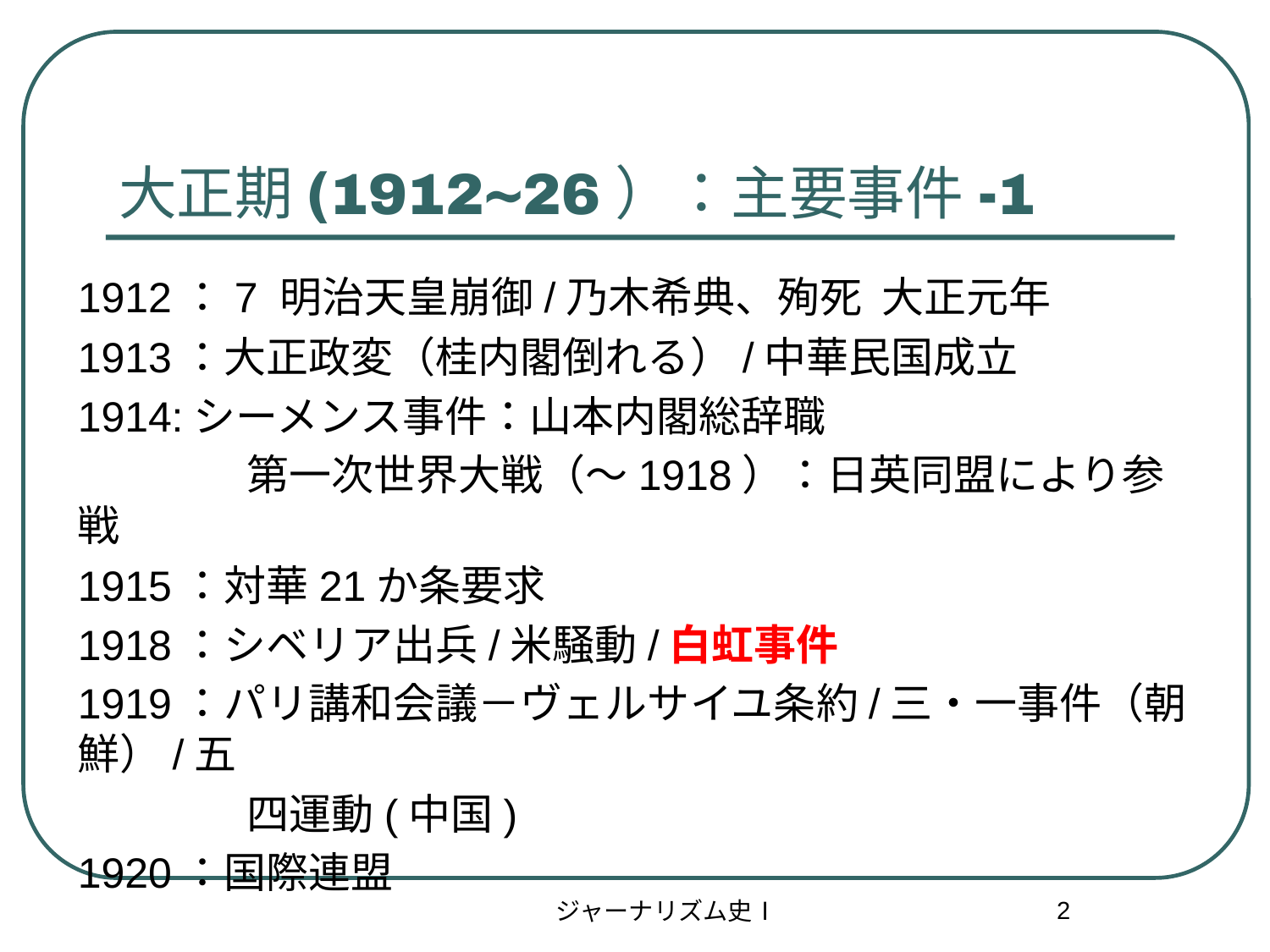

# 大正期(1912~26）：主要事件-1
1912：7 明治天皇崩御/乃木希典、殉死  大正元年
1913：大正政変（桂内閣倒れる）/中華民国成立
1914:シーメンス事件：山本内閣総辞職
　　　　第一次世界大戦（～1918）：日英同盟により参戦
1915：対華21か条要求
1918：シベリア出兵/米騒動/白虹事件
1919：パリ講和会議－ヴェルサイユ条約/三・一事件（朝鮮）/五
　　　　四運動(中国)
1920：国際連盟

2
ジャーナリズム史Ⅰ